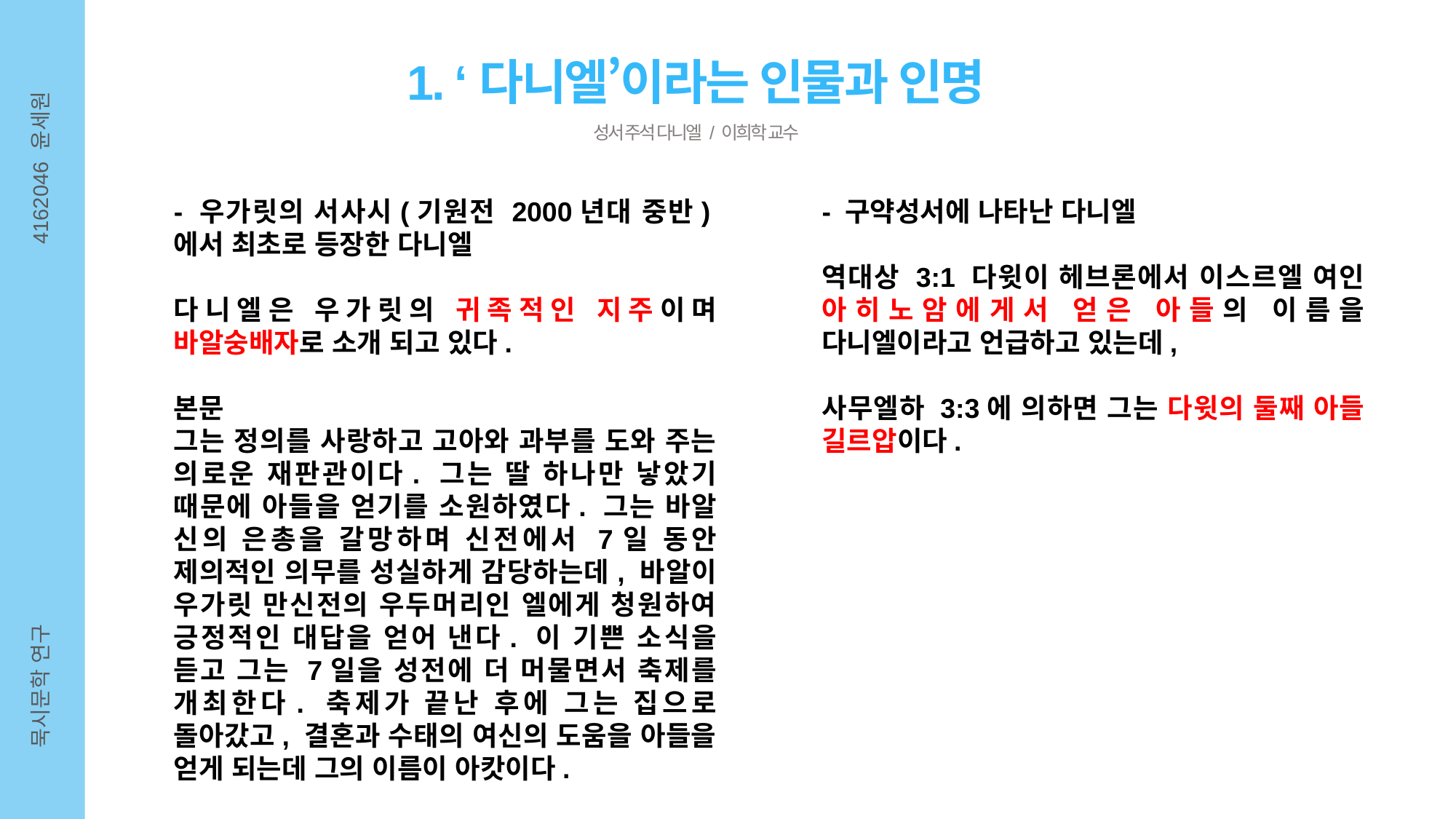

1. ‘다니엘’이라는 인물과 인명
성서 주석 다니엘 / 이희학 교수
4162046 윤세원
- 우가릿의 서사시(기원전 2000년대 중반)에서 최초로 등장한 다니엘

다니엘은 우가릿의 귀족적인 지주이며 바알숭배자로 소개 되고 있다.

본문
그는 정의를 사랑하고 고아와 과부를 도와 주는 의로운 재판관이다. 그는 딸 하나만 낳았기 때문에 아들을 얻기를 소원하였다. 그는 바알 신의 은총을 갈망하며 신전에서 7일 동안 제의적인 의무를 성실하게 감당하는데, 바알이 우가릿 만신전의 우두머리인 엘에게 청원하여 긍정적인 대답을 얻어 낸다. 이 기쁜 소식을 듣고 그는 7일을 성전에 더 머물면서 축제를 개최한다. 축제가 끝난 후에 그는 집으로 돌아갔고, 결혼과 수태의 여신의 도움을 아들을 얻게 되는데 그의 이름이 아캇이다.

- 구약성서에 나타난 다니엘

역대상 3:1 다윗이 헤브론에서 이스르엘 여인 아히노암에게서 얻은 아들의 이름을 다니엘이라고 언급하고 있는데,

사무엘하 3:3에 의하면 그는 다윗의 둘째 아들 길르압이다.
묵시문학 연구